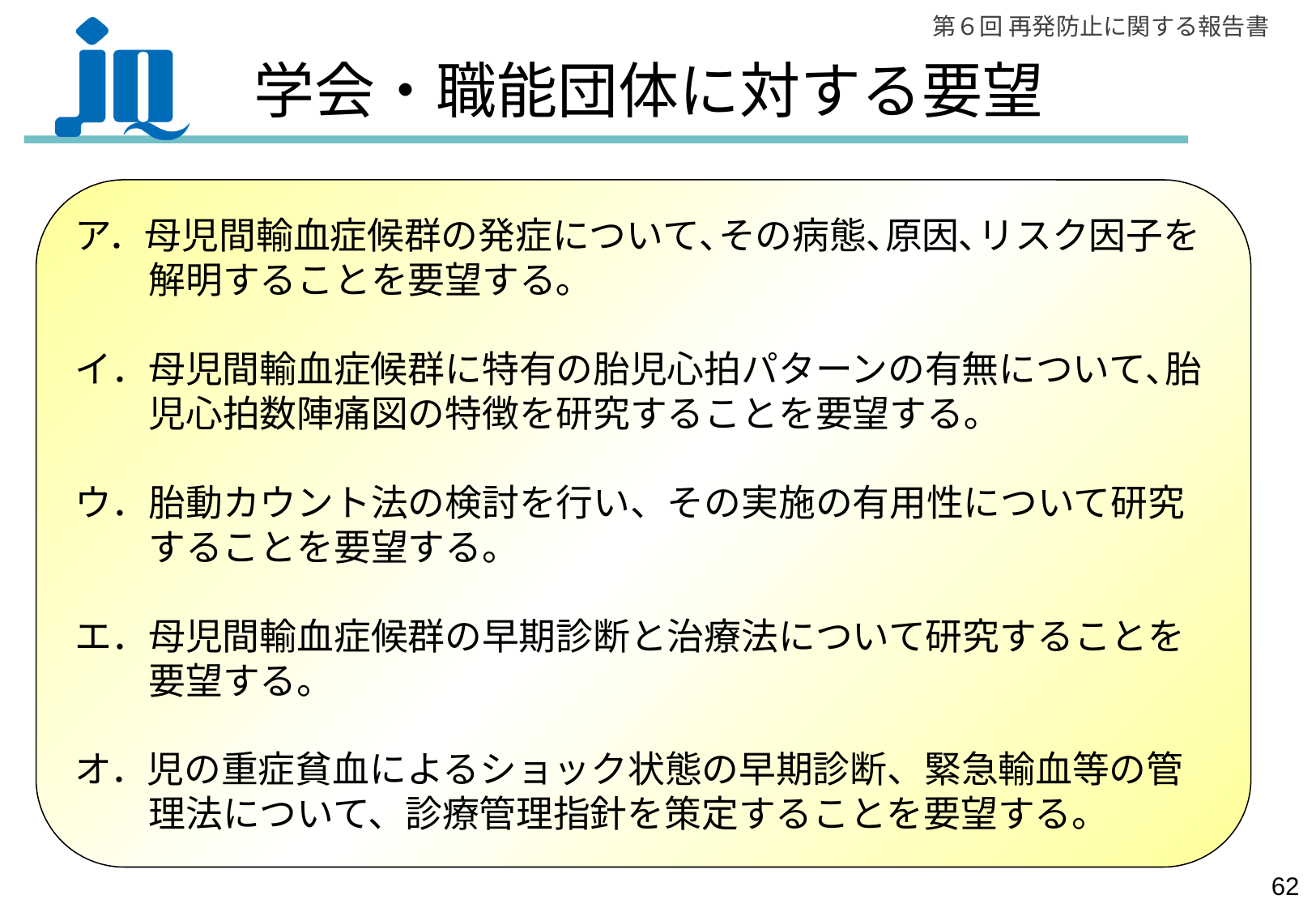

# 学会・職能団体に対する要望
ア．母児間輸血症候群の発症について､その病態､原因､リスク因子を
　　解明することを要望する｡

イ．母児間輸血症候群に特有の胎児心拍パターンの有無について､胎
　　児心拍数陣痛図の特徴を研究することを要望する｡

ウ．胎動カウント法の検討を行い、その実施の有用性について研究
　　することを要望する。

エ．母児間輸血症候群の早期診断と治療法について研究することを
　　要望する。

オ．児の重症貧血によるショック状態の早期診断、緊急輸血等の管
　　理法について、診療管理指針を策定することを要望する。
62